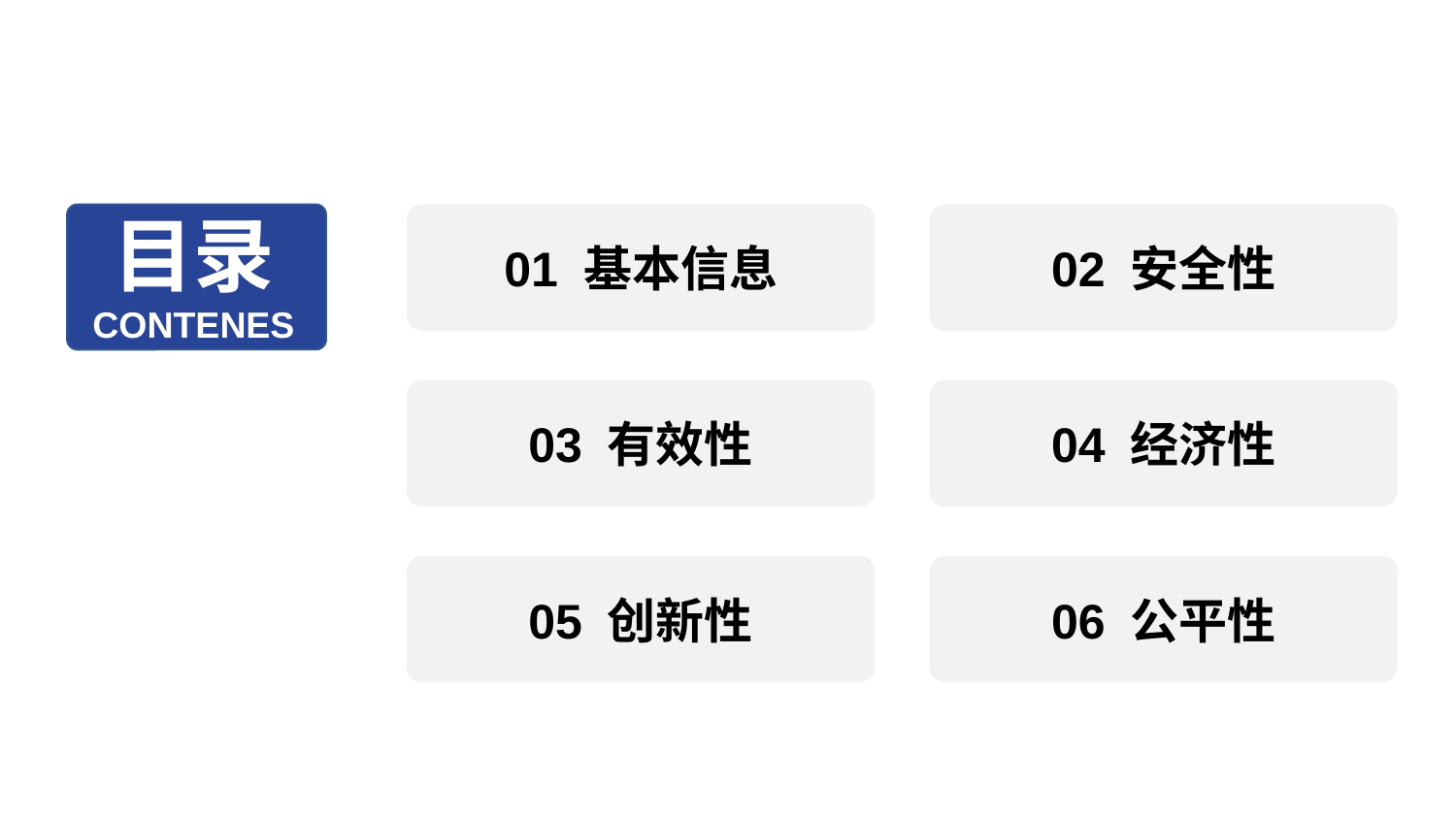

目录
CONTENES
01 基本信息
03 有效性
05 创新性
02 安全性
04 经济性
06 公平性